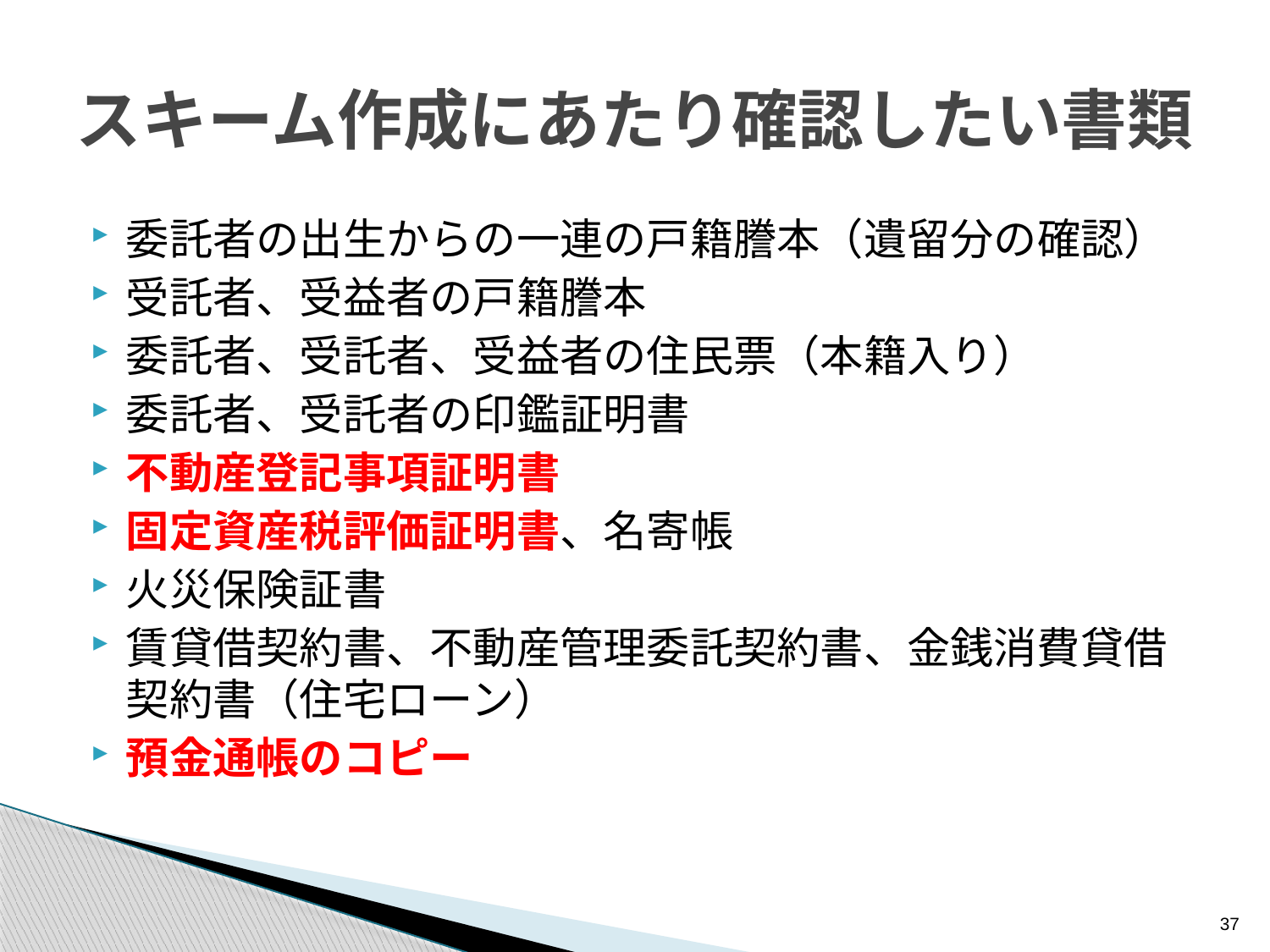

# スキーム作成にあたり確認したい書類
委託者の出生からの一連の戸籍謄本（遺留分の確認）
受託者、受益者の戸籍謄本
委託者、受託者、受益者の住民票（本籍入り）
委託者、受託者の印鑑証明書
不動産登記事項証明書
固定資産税評価証明書、名寄帳
火災保険証書
賃貸借契約書、不動産管理委託契約書、金銭消費貸借契約書（住宅ローン）
預金通帳のコピー
37